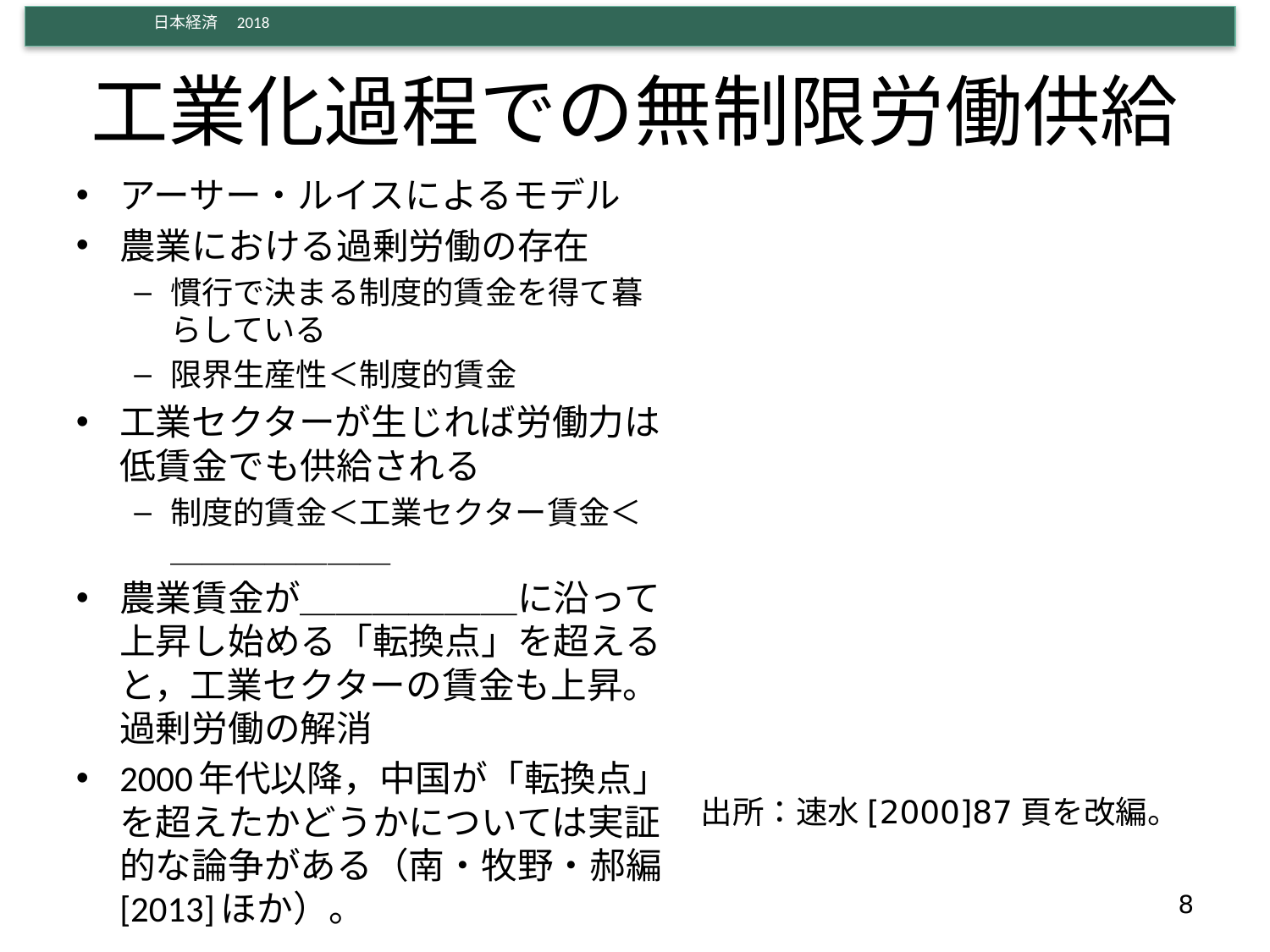

# 工業化過程での無制限労働供給
アーサー・ルイスによるモデル
農業における過剰労働の存在
慣行で決まる制度的賃金を得て暮らしている
限界生産性＜制度的賃金
工業セクターが生じれば労働力は低賃金でも供給される
制度的賃金＜工業セクター賃金＜＿＿＿＿＿＿＿
農業賃金が＿＿＿＿＿＿に沿って上昇し始める「転換点」を超えると，工業セクターの賃金も上昇。過剰労働の解消
2000年代以降，中国が「転換点」を超えたかどうかについては実証的な論争がある（南・牧野・郝編[2013]ほか）。
出所：速水[2000]87頁を改編。
8